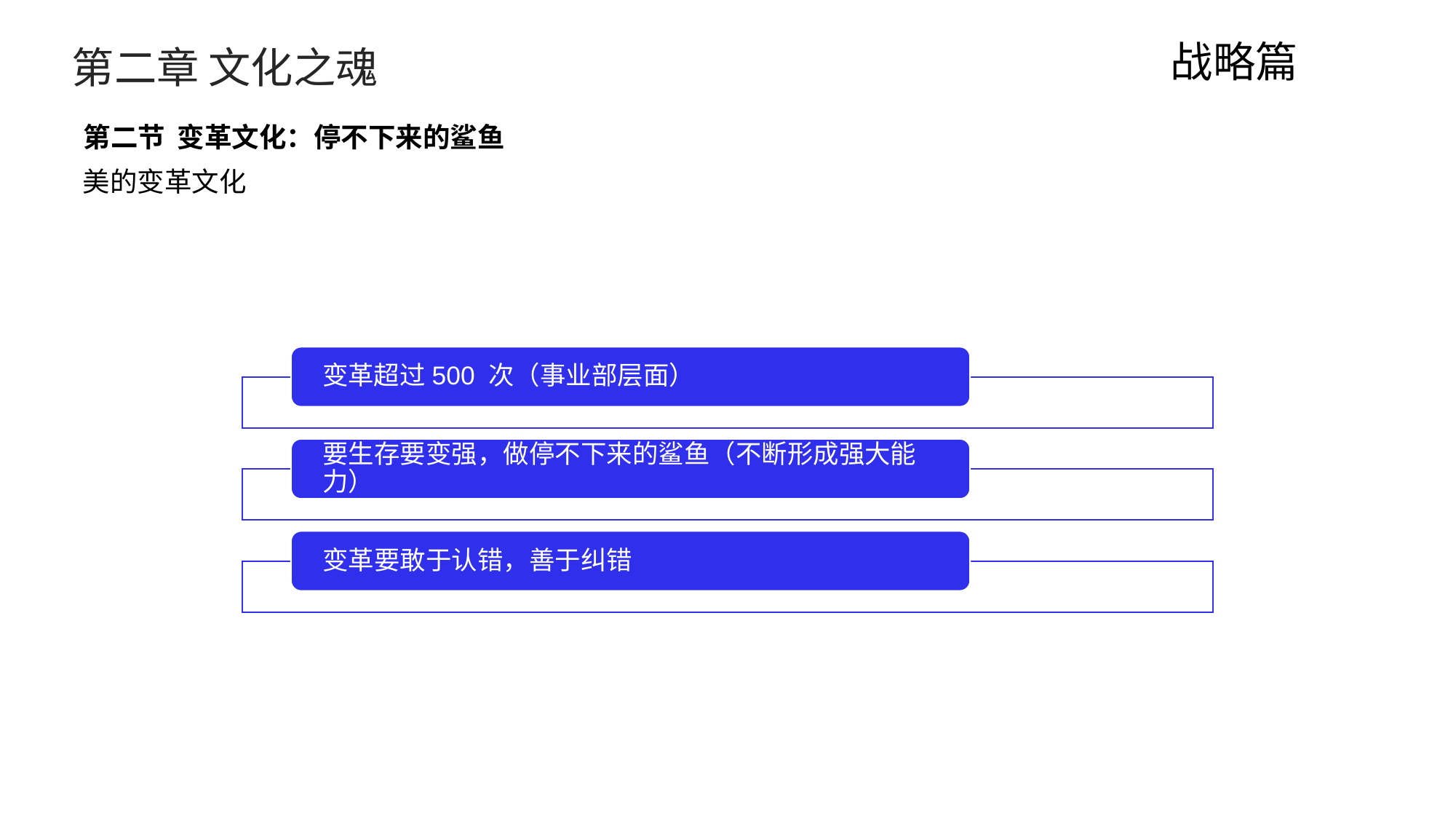

战略篇
第二章 文化之魂
第二节  变革文化：停不下来的鲨鱼
美的变革文化
变革超过500 次（事业部层面）
要生存要变强，做停不下来的鲨鱼（不断形成强大能力）
变革要敢于认错，善于纠错